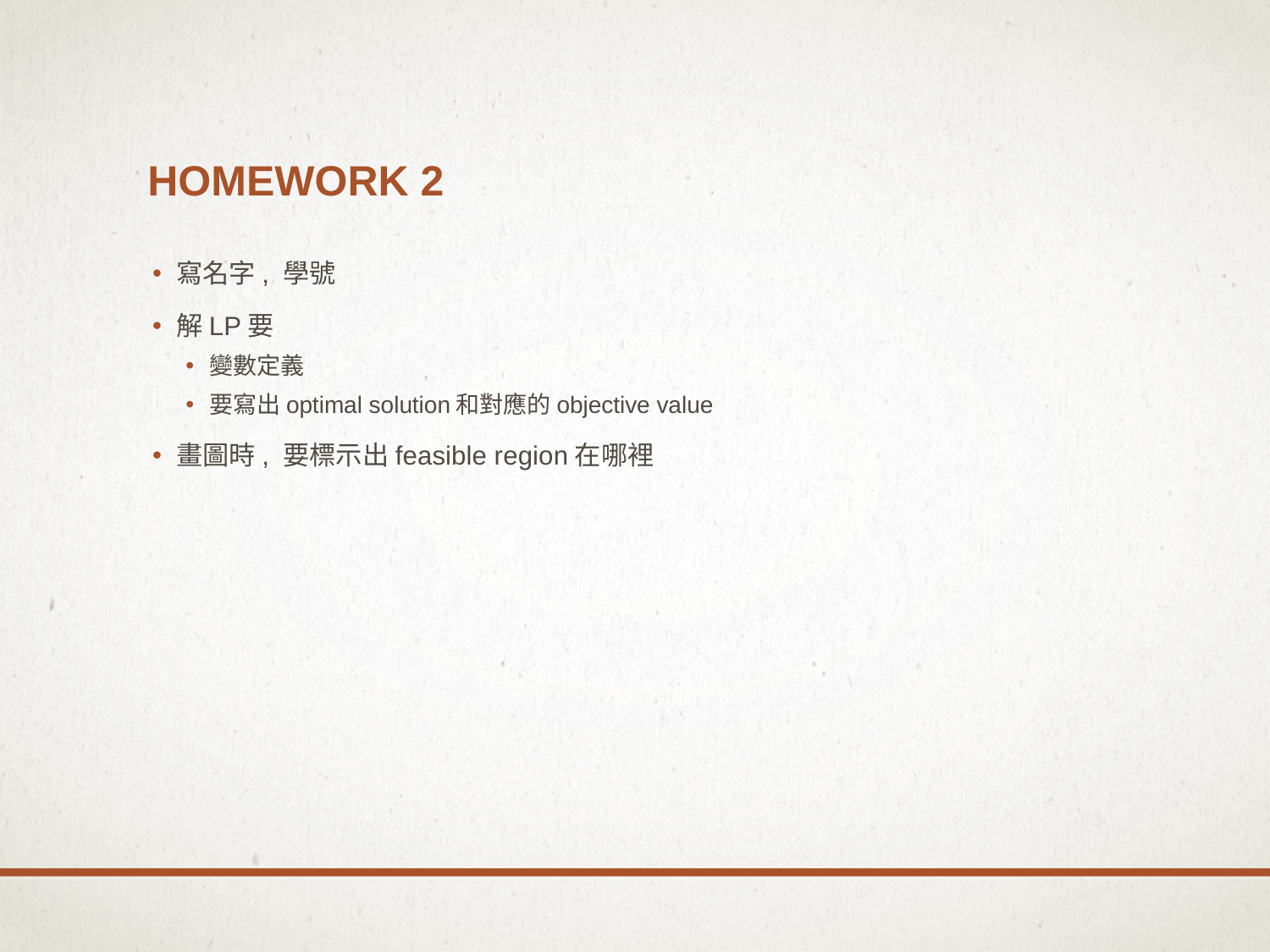

# Homework 2
寫名字, 學號
解LP要
變數定義
要寫出optimal solution和對應的objective value
畫圖時, 要標示出feasible region在哪裡